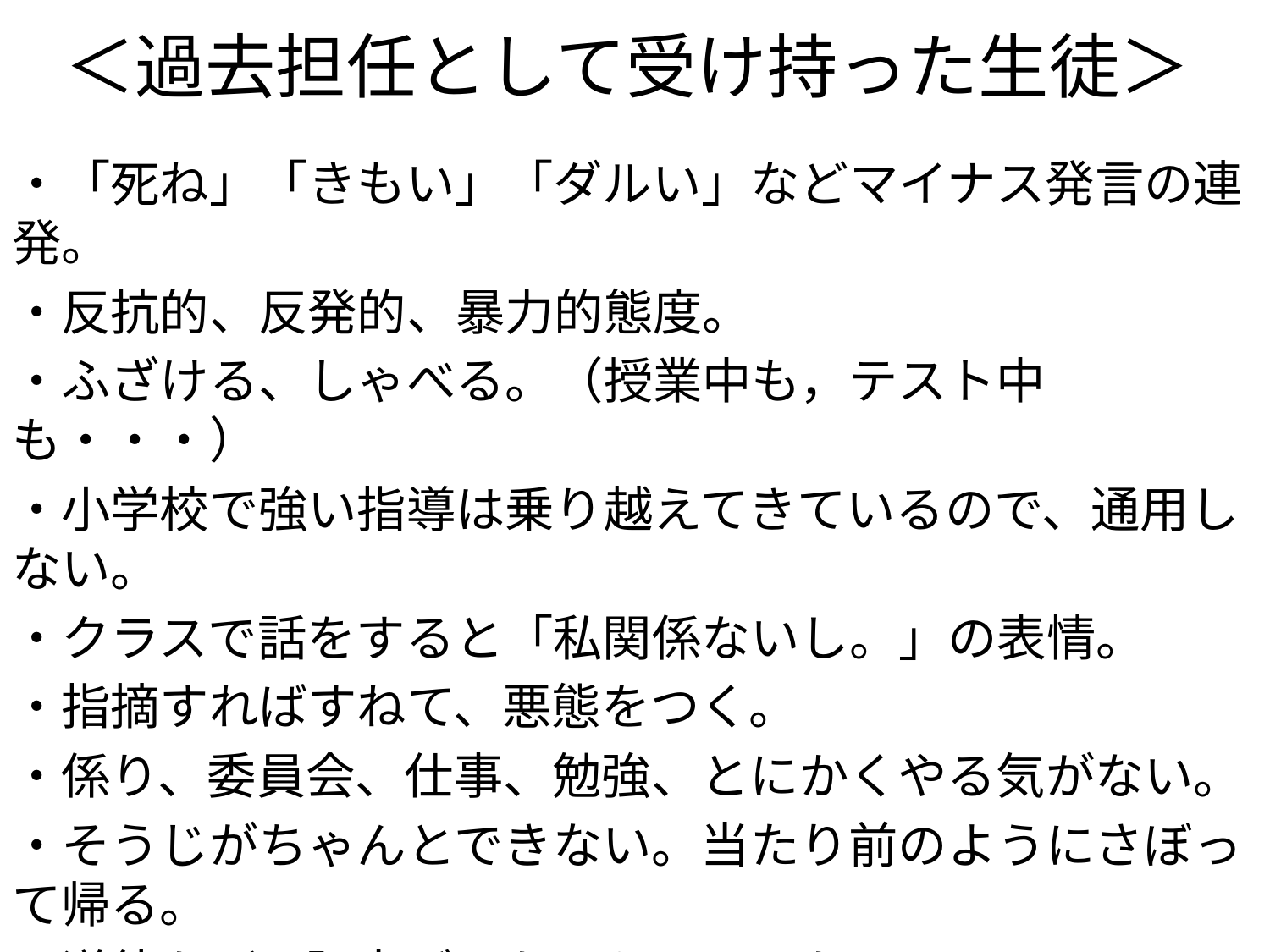

# ＜過去担任として受け持った生徒＞
・「死ね」「きもい」「ダルい」などマイナス発言の連発。
・反抗的、反発的、暴力的態度。
・ふざける、しゃべる。（授業中も，テスト中も・・・）
・小学校で強い指導は乗り越えてきているので、通用しない。
・クラスで話をすると「私関係ないし。」の表情。
・指摘すればすねて、悪態をつく。
・係り、委員会、仕事、勉強、とにかくやる気がない。
・そうじがちゃんとできない。当たり前のようにさぼって帰る。
・道徳など、評定がでないものはしない。
・ベル着しない。前を向いて学習に取り組めない。
・そもそも学校に来ない。